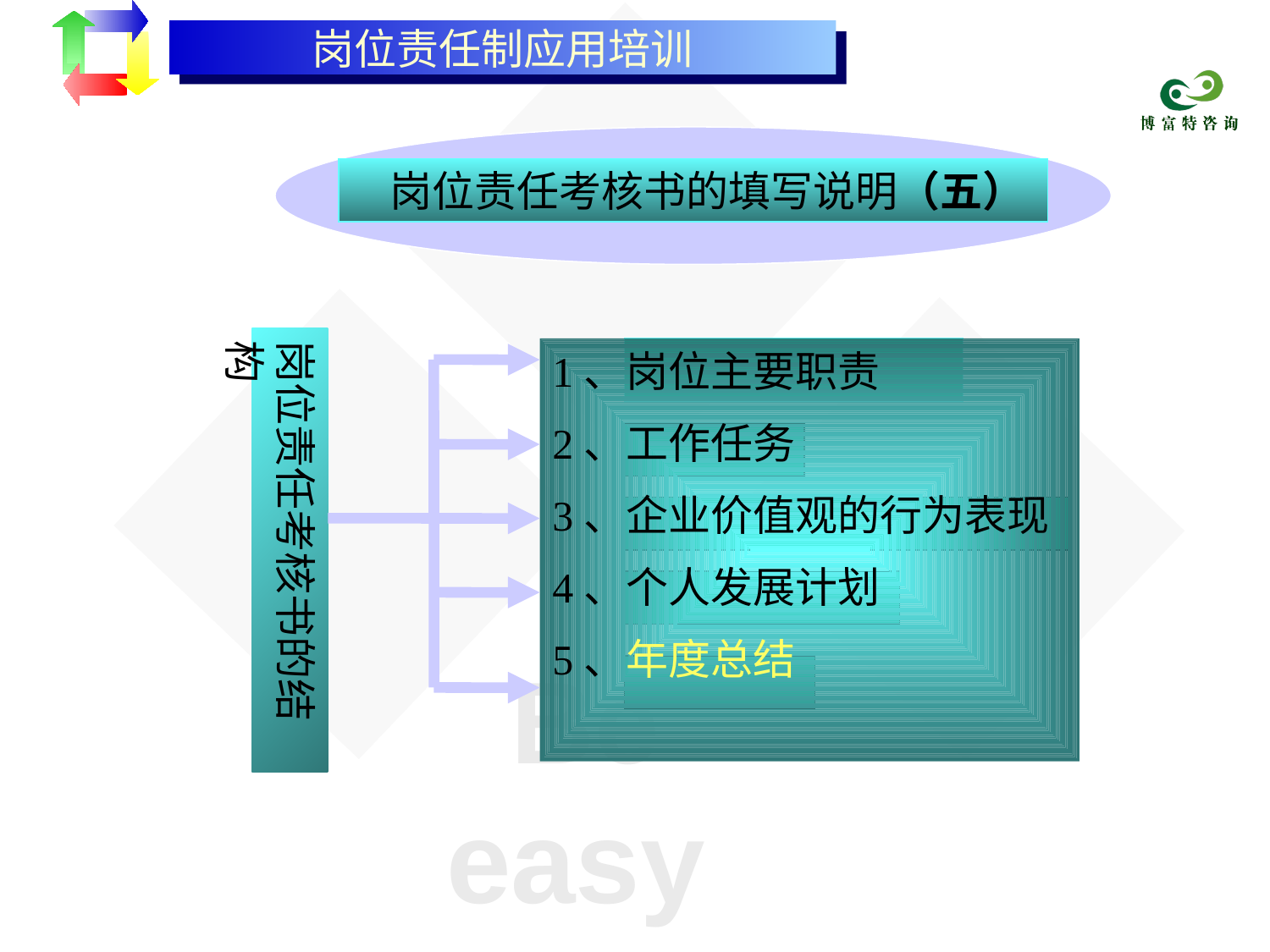

岗位责任制应用培训

   岗位责任考核书的填写说明（五）
岗位责任考核书的结构
1、岗位主要职责
2、工作任务
3、企业价值观的行为表现
4、个人发展计划
5、年度总结